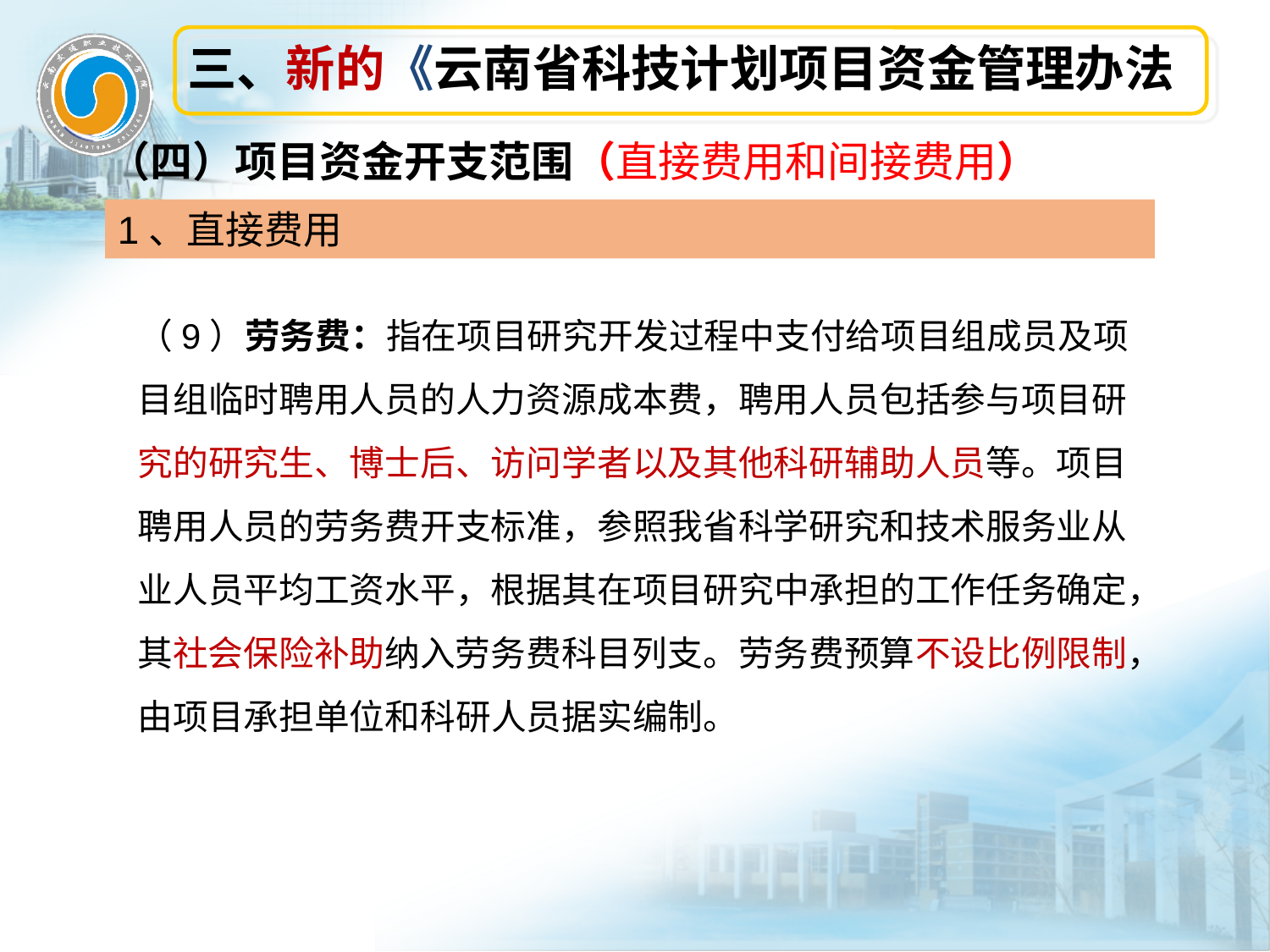

三、新的《云南省科技计划项目资金管理办法

（四）项目资金开支范围（直接费用和间接费用）
1、直接费用
（9）劳务费：指在项目研究开发过程中支付给项目组成员及项目组临时聘用人员的人力资源成本费，聘用人员包括参与项目研究的研究生、博士后、访问学者以及其他科研辅助人员等。项目聘用人员的劳务费开支标准，参照我省科学研究和技术服务业从业人员平均工资水平，根据其在项目研究中承担的工作任务确定，其社会保险补助纳入劳务费科目列支。劳务费预算不设比例限制，由项目承担单位和科研人员据实编制。